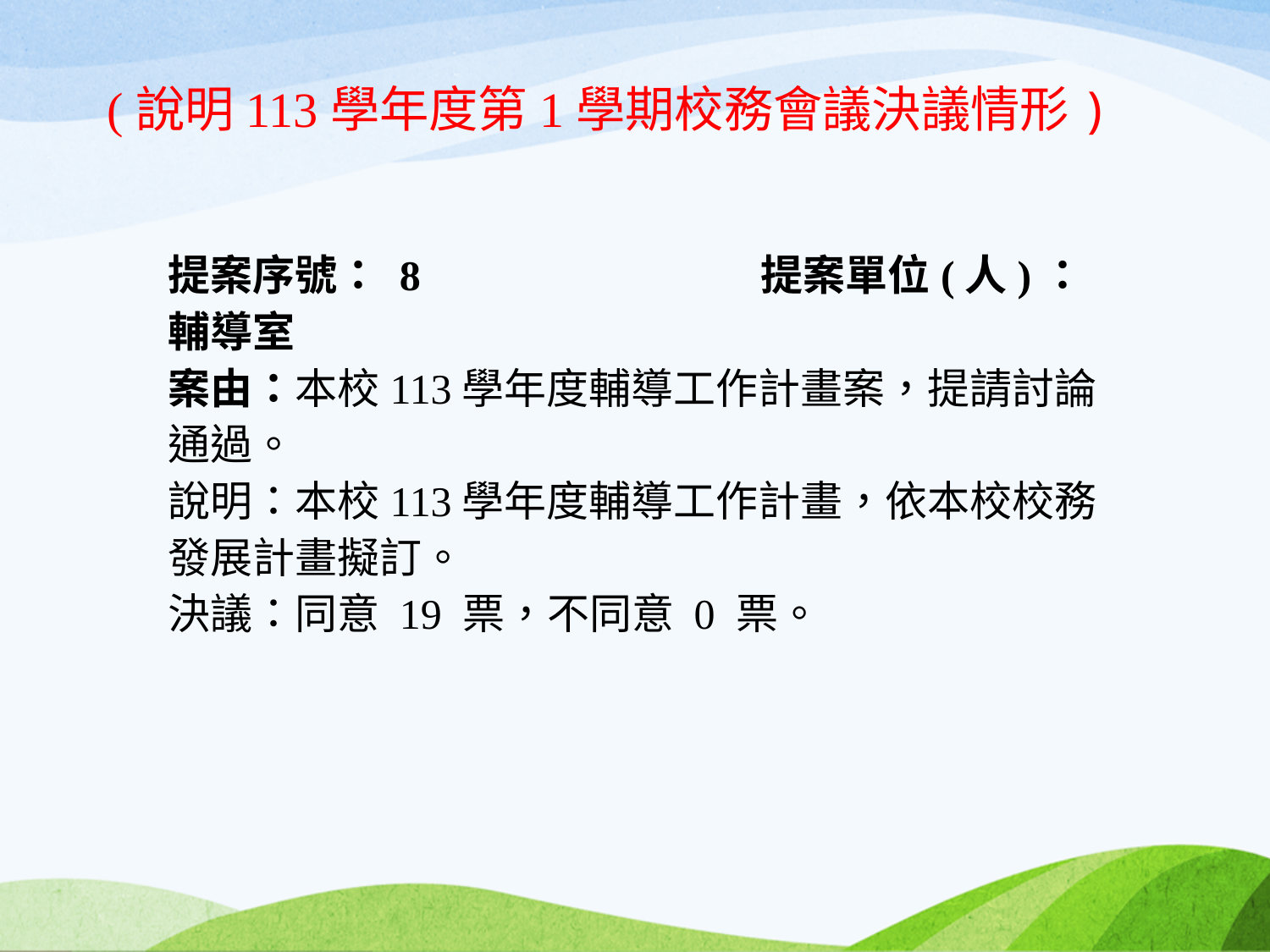

(說明113學年度第1學期校務會議決議情形)
提案序號： 8             提案單位(人)：輔導室
案由：本校113學年度輔導工作計畫案，提請討論通過。
說明：本校113學年度輔導工作計畫，依本校校務發展計畫擬訂。
決議：同意 19 票，不同意 0 票。